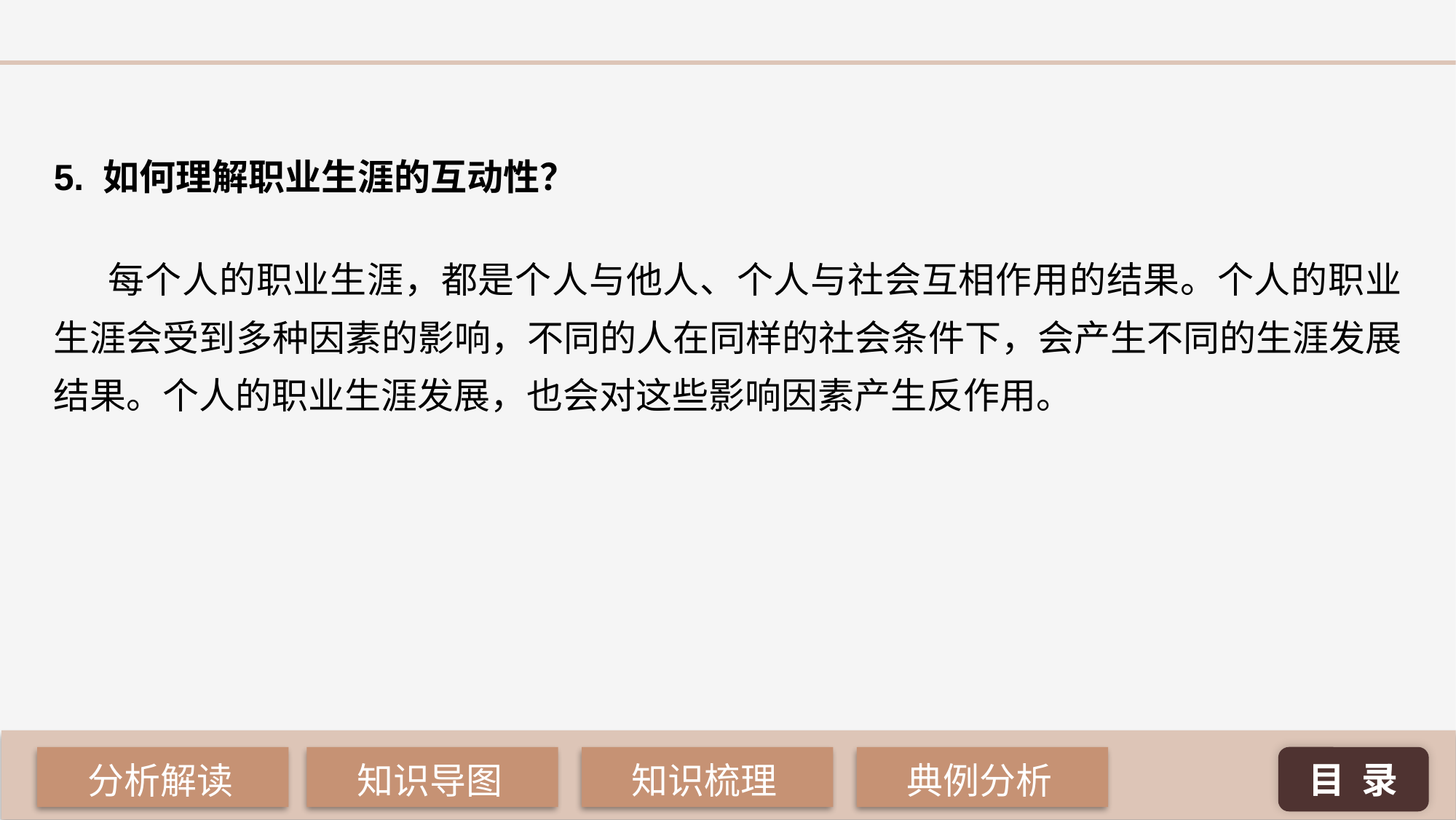

5. 如何理解职业生涯的互动性？
每个人的职业生涯，都是个人与他人、个人与社会互相作用的结果。个人的职业生涯会受到多种因素的影响，不同的人在同样的社会条件下，会产生不同的生涯发展结果。个人的职业生涯发展，也会对这些影响因素产生反作用。